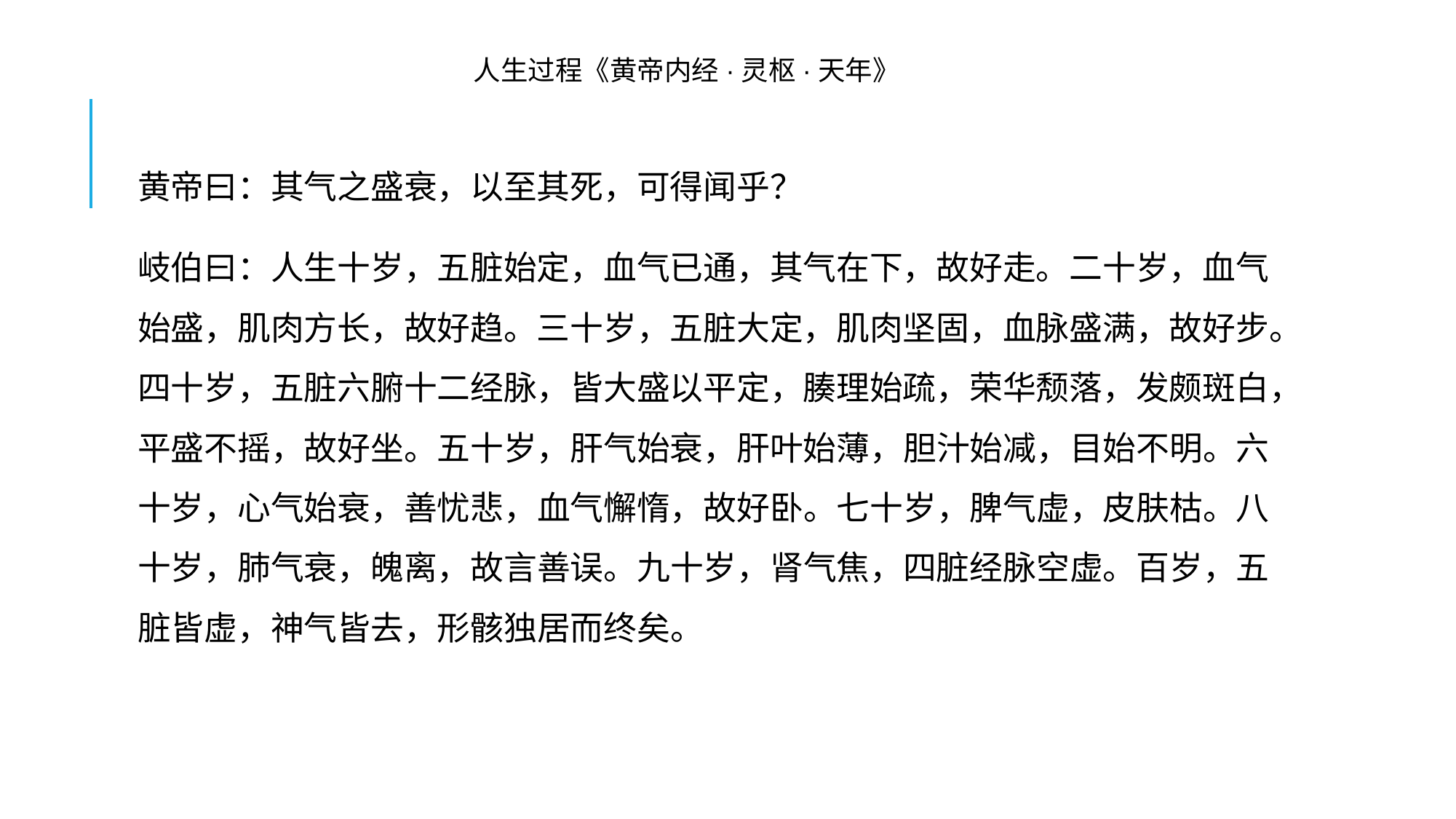

人生过程《黄帝内经·灵枢·天年》
黄帝曰：其气之盛衰，以至其死，可得闻乎？
岐伯曰：人生十岁，五脏始定，血气已通，其气在下，故好走。二十岁，血气始盛，肌肉方长，故好趋。三十岁，五脏大定，肌肉坚固，血脉盛满，故好步。四十岁，五脏六腑十二经脉，皆大盛以平定，腠理始疏，荣华颓落，发颇斑白，平盛不摇，故好坐。五十岁，肝气始衰，肝叶始薄，胆汁始减，目始不明。六十岁，心气始衰，善忧悲，血气懈惰，故好卧。七十岁，脾气虚，皮肤枯。八十岁，肺气衰，魄离，故言善误。九十岁，肾气焦，四脏经脉空虚。百岁，五脏皆虚，神气皆去，形骸独居而终矣。